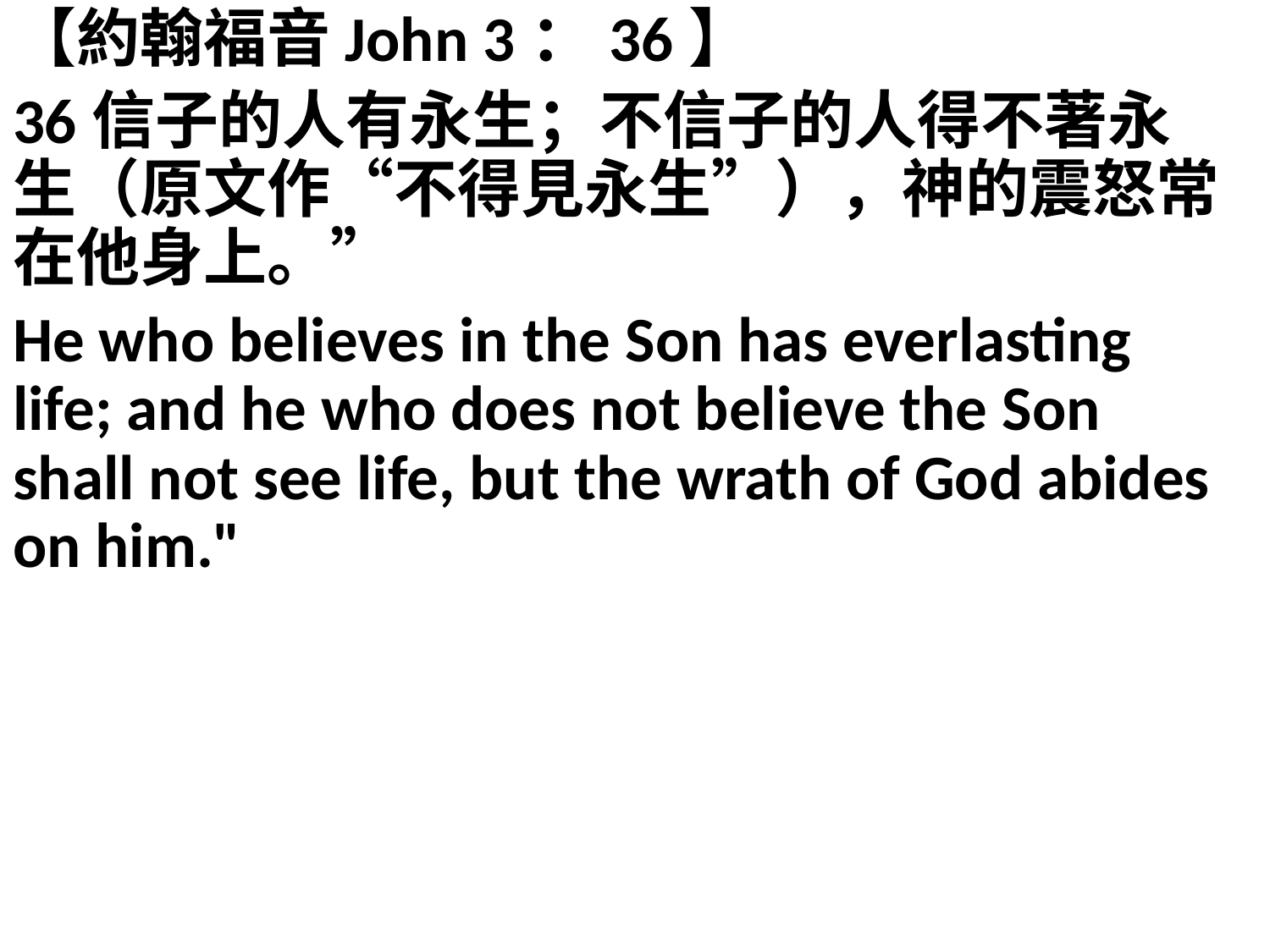

【約翰福音John 3：36】
36信子的人有永生；不信子的人得不著永生（原文作“不得見永生”），神的震怒常在他身上。”
He who believes in the Son has everlasting life; and he who does not believe the Son shall not see life, but the wrath of God abides on him."